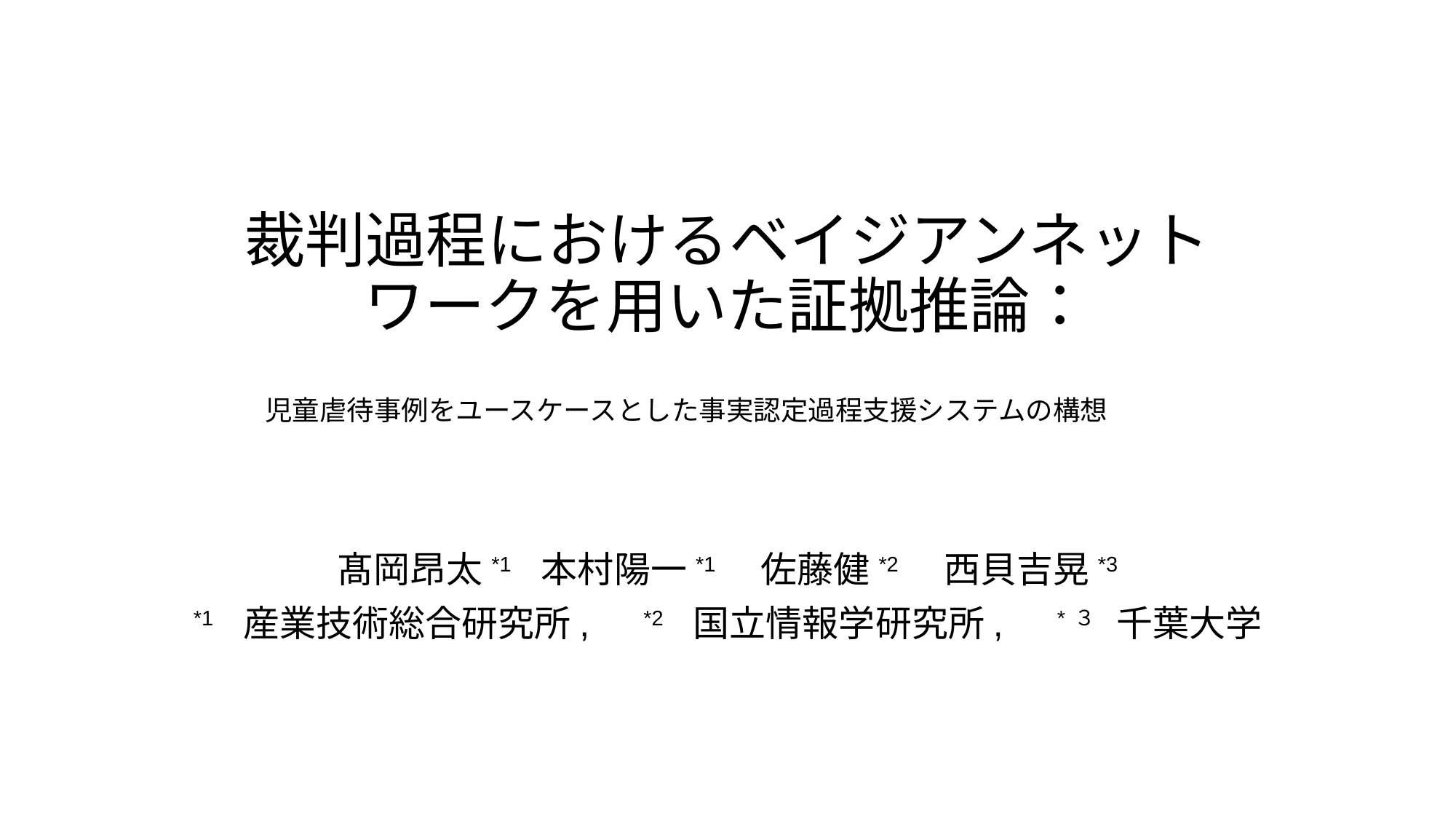

# 裁判過程におけるベイジアンネットワークを用いた証拠推論：
児童虐待事例をユースケースとした事実認定過程支援システムの構想
髙岡昂太*1　本村陽一*1　佐藤健*2　西貝吉晃*3
*1　産業技術総合研究所,　*2　国立情報学研究所,　*３　千葉大学